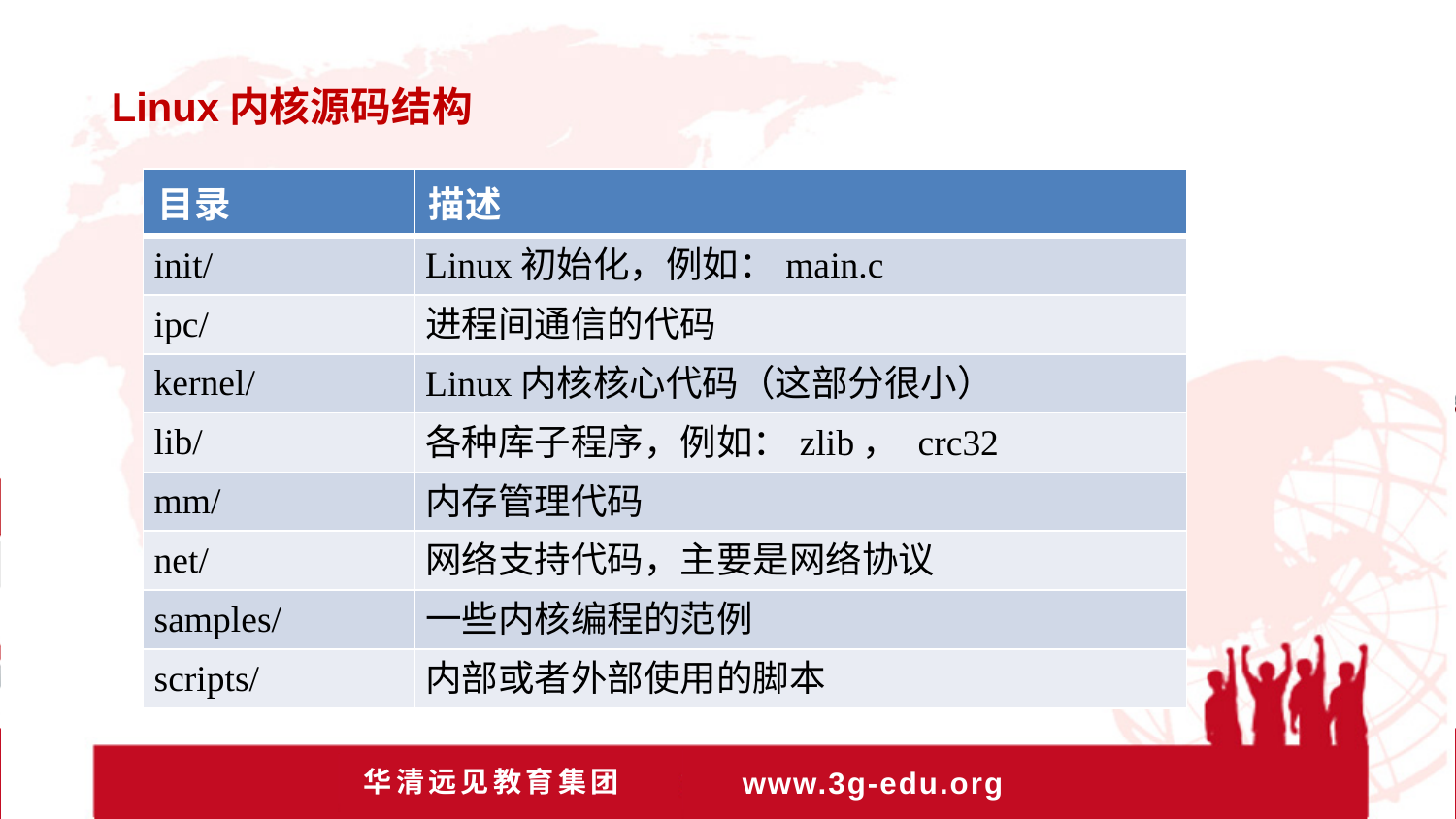

Linux内核源码结构
| 目录 | 描述 |
| --- | --- |
| init/ | Linux初始化，例如：main.c |
| ipc/ | 进程间通信的代码 |
| kernel/ | Linux内核核心代码（这部分很小） |
| lib/ | 各种库子程序，例如：zlib， crc32 |
| mm/ | 内存管理代码 |
| net/ | 网络支持代码，主要是网络协议 |
| samples/ | 一些内核编程的范例 |
| scripts/ | 内部或者外部使用的脚本 |